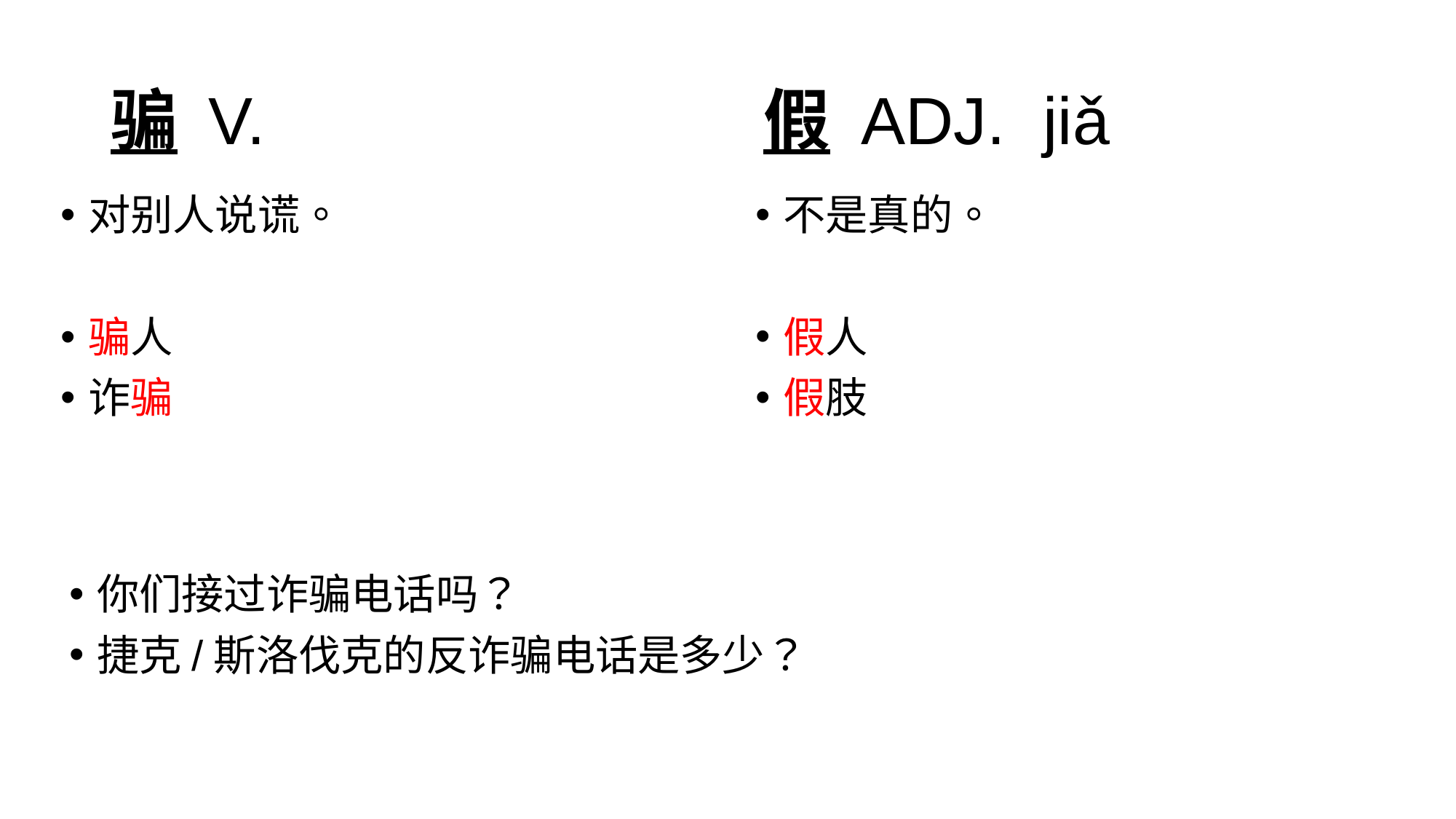

假 ADJ.  jiǎ
# 骗 V.
不是真的。

假人
假肢
对别人说谎。

骗人
诈骗
你们接过诈骗电话吗？
捷克/斯洛伐克的反诈骗电话是多少？